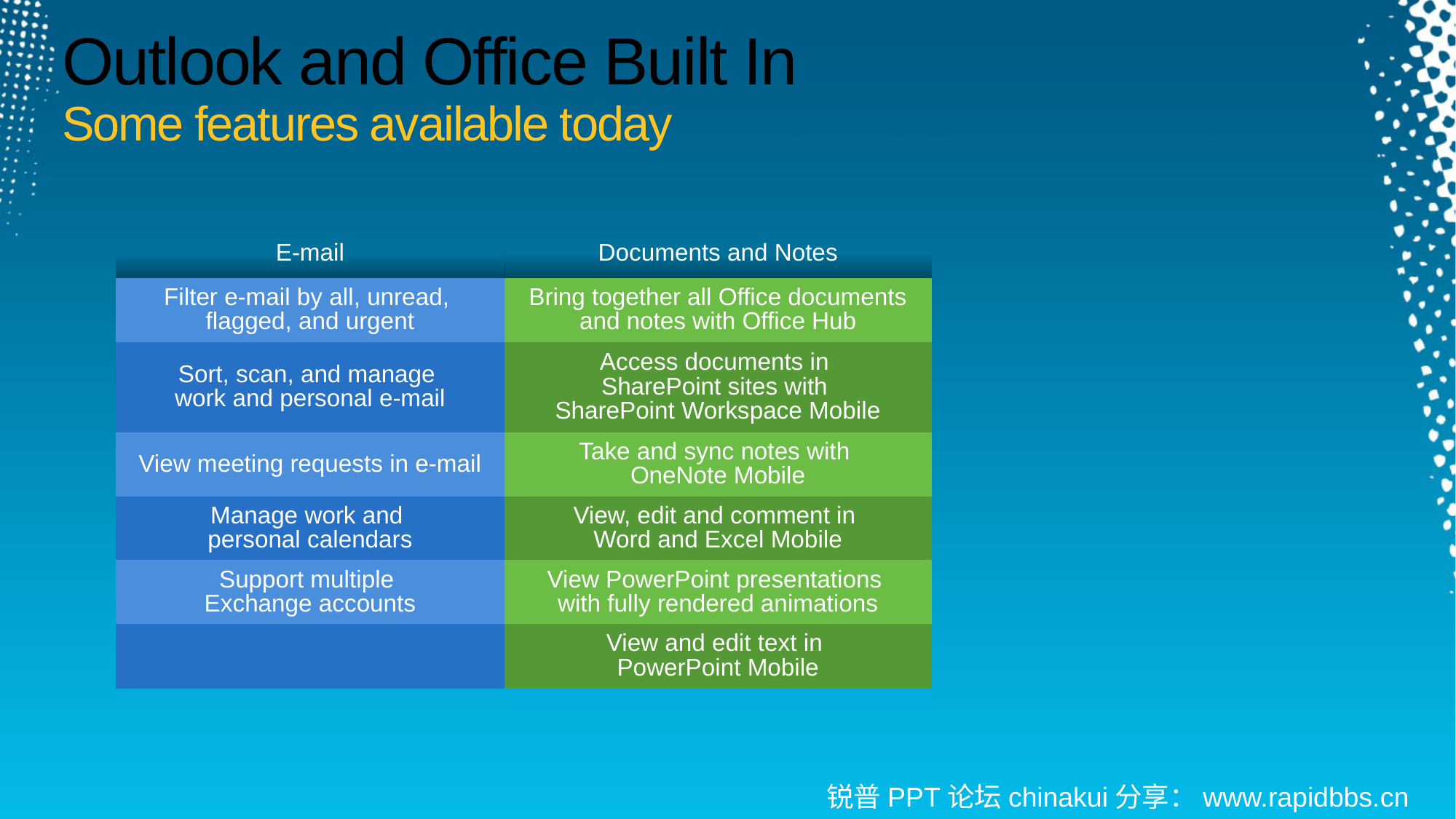

# Outlook and Office Built In Some features available today
| E-mail | Documents and Notes |
| --- | --- |
| Filter e-mail by all, unread, flagged, and urgent | Bring together all Office documents and notes with Office Hub |
| Sort, scan, and manage work and personal e-mail | Access documents in SharePoint sites with SharePoint Workspace Mobile |
| View meeting requests in e-mail | Take and sync notes with OneNote Mobile |
| Manage work and personal calendars | View, edit and comment in Word and Excel Mobile |
| Support multiple Exchange accounts | View PowerPoint presentations with fully rendered animations |
|  | View and edit text in PowerPoint Mobile |
锐普PPT论坛chinakui分享：www.rapidbbs.cn